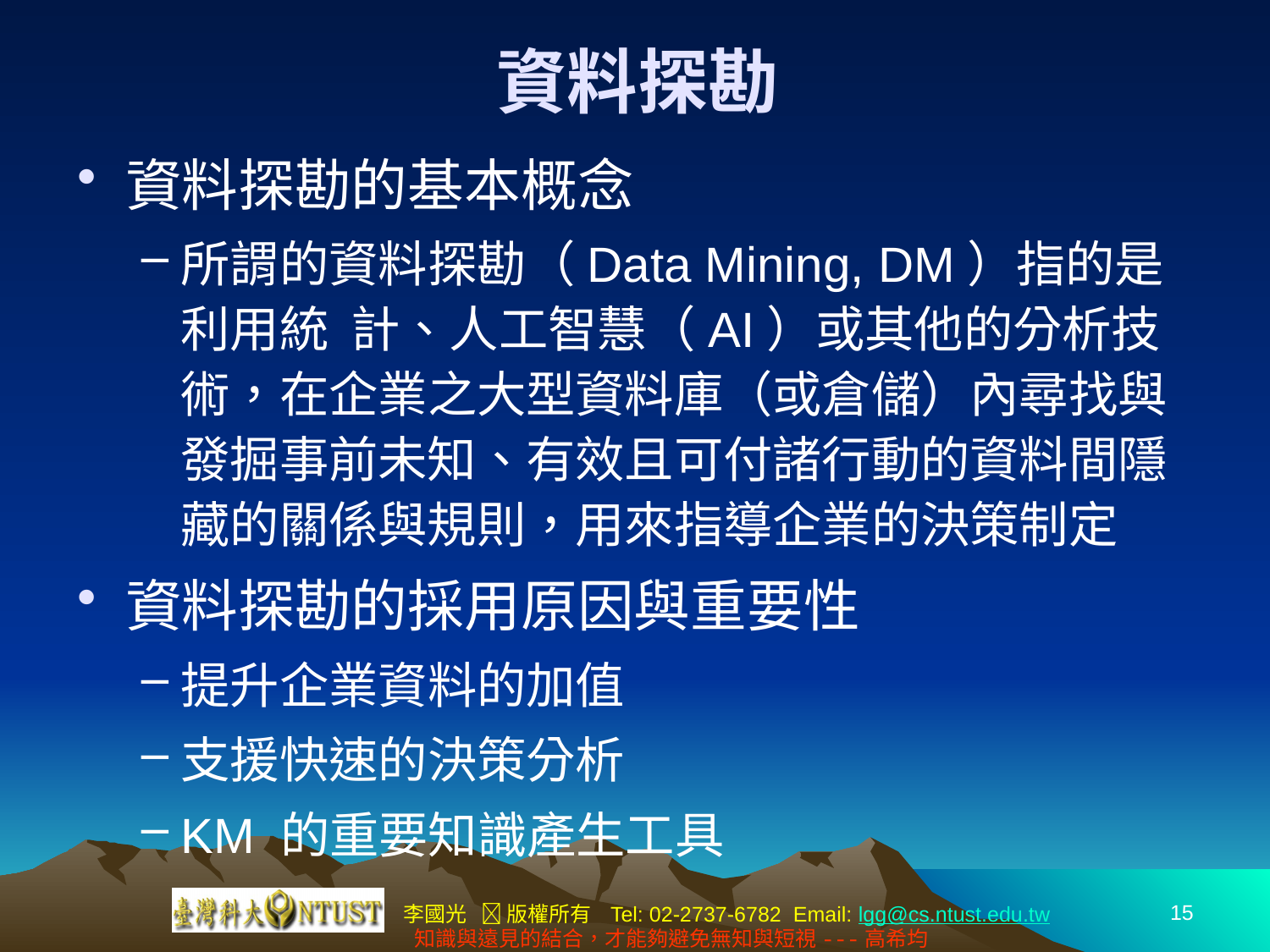

# 資料探勘
資料探勘的基本概念
所謂的資料探勘（Data Mining, DM）指的是利用統  計、人工智慧（AI）或其他的分析技術，在企業之大型資料庫（或倉儲）內尋找與發掘事前未知、有效且可付諸行動的資料間隱藏的關係與規則，用來指導企業的決策制定
資料探勘的採用原因與重要性
提升企業資料的加值
支援快速的決策分析
KM 的重要知識產生工具
15